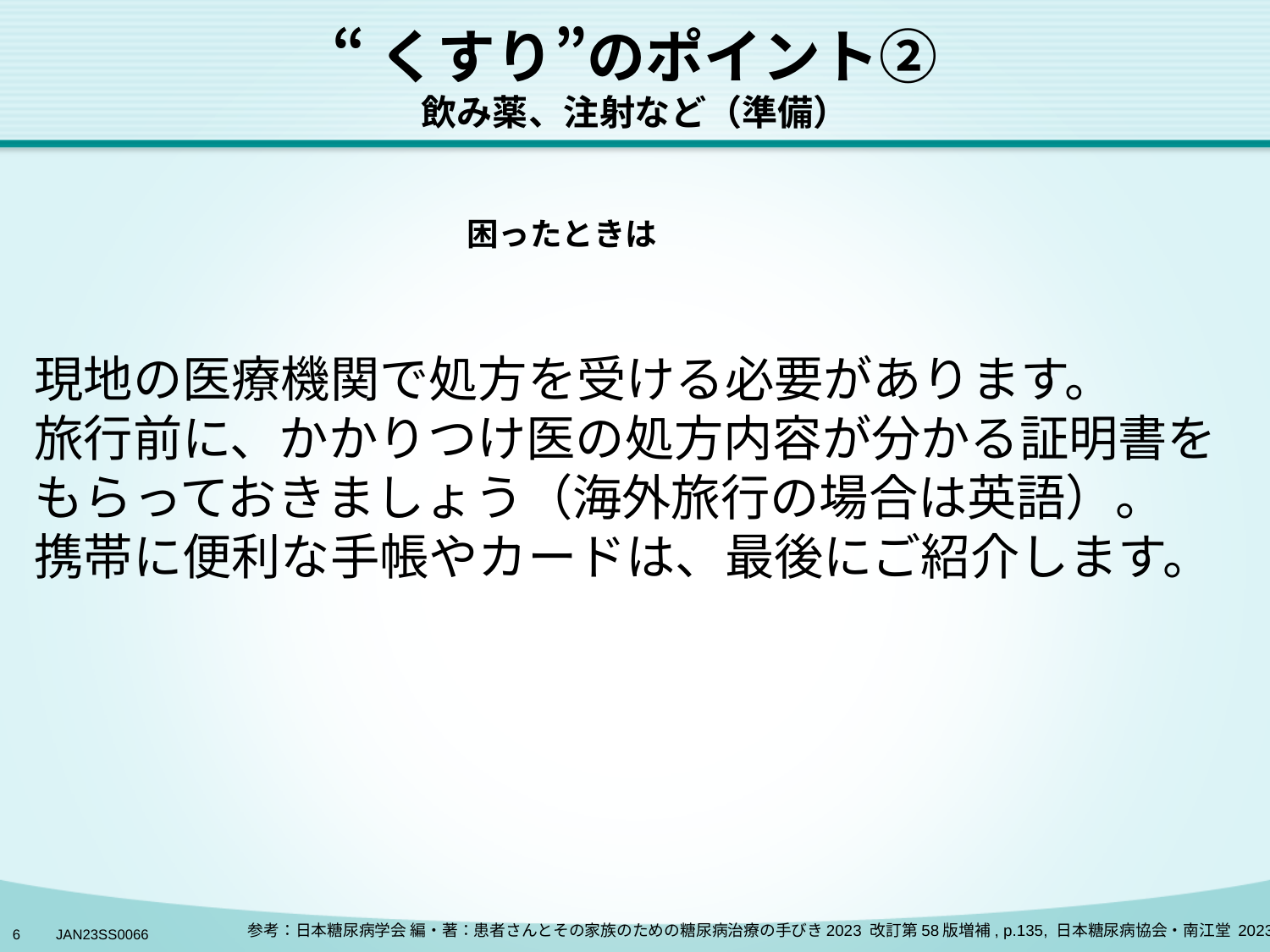

# “くすり”のポイント② 飲み薬、注射など（準備）
困ったときは
現地の医療機関で処方を受ける必要があります。
旅行前に、かかりつけ医の処方内容が分かる証明書をもらっておきましょう（海外旅行の場合は英語）。
携帯に便利な手帳やカードは、最後にご紹介します。
参考：日本糖尿病学会 編・著：患者さんとその家族のための糖尿病治療の手びき2023 改訂第58版増補, p.135, 日本糖尿病協会・南江堂 2023
6